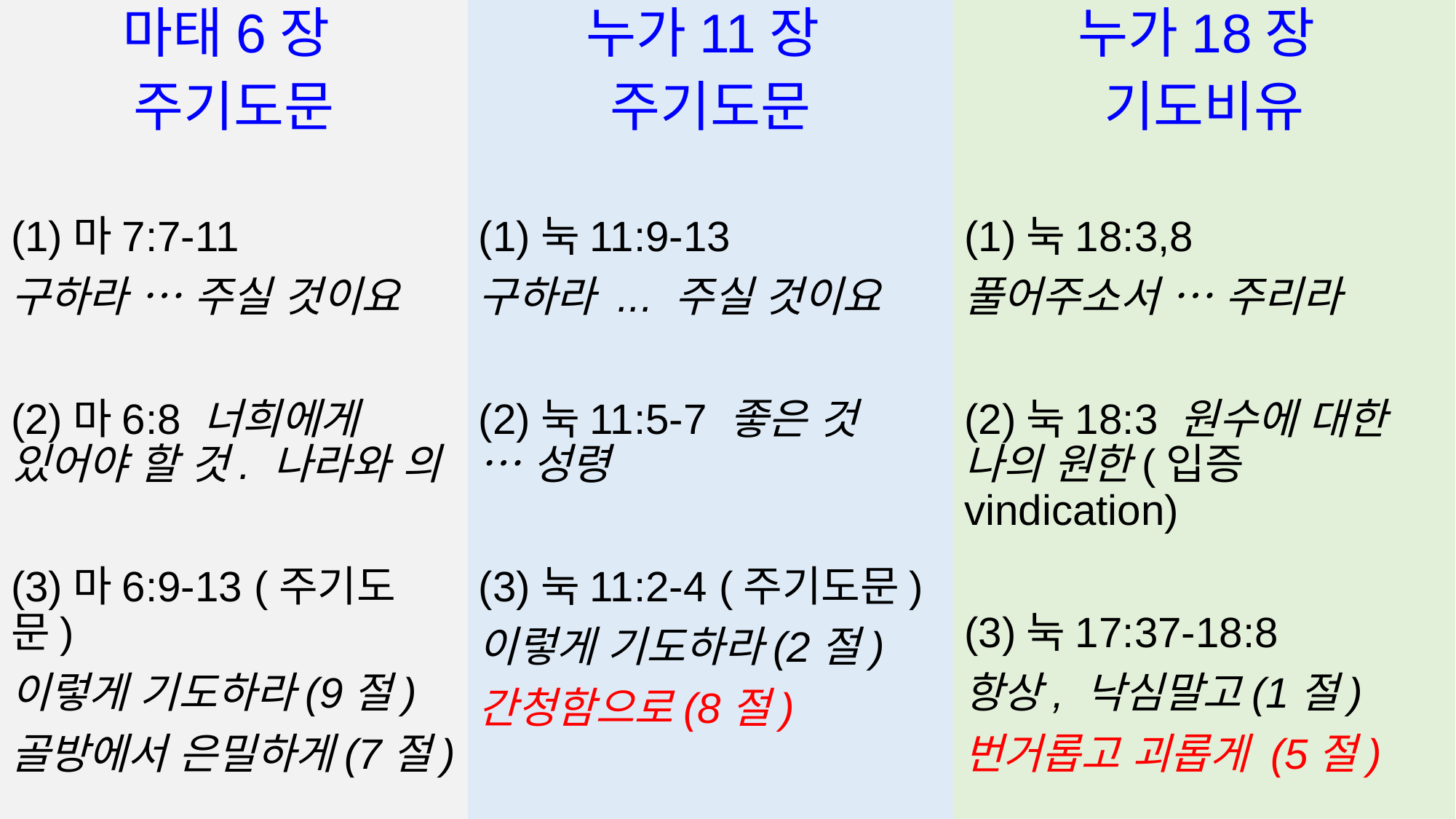

마태6장
주기도문

(1)마7:7-11
구하라 … 주실 것이요

(2)마6:8 너희에게 있어야 할 것. 나라와 의

(3)마6:9-13 (주기도문)
이렇게 기도하라(9절)
골방에서 은밀하게(7절)
누가18장
기도비유

(1)눅18:3,8
풀어주소서 … 주리라

(2)눅18:3 원수에 대한 나의 원한(입증 vindication)

(3)눅17:37-18:8
항상, 낙심말고(1절)
번거롭고 괴롭게 (5절)
누가11장
주기도문

(1)눅11:9-13
구하라 ... 주실 것이요

(2)눅11:5-7 좋은 것     … 성령

(3)눅11:2-4 (주기도문)
이렇게 기도하라(2절)
간청함으로(8절)